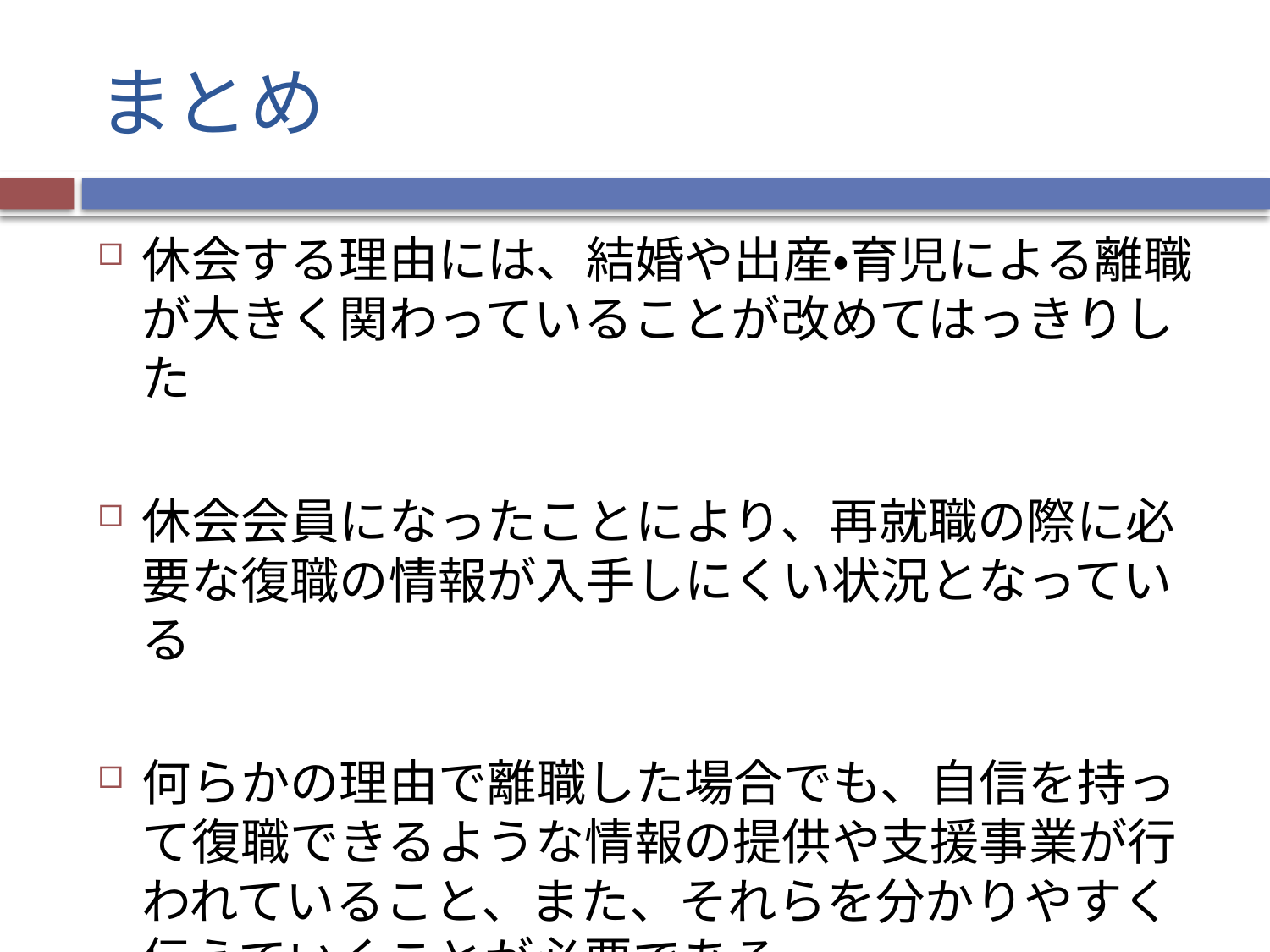

# まとめ
休会する理由には、結婚や出産・育児による離職が大きく関わっていることが改めてはっきりした

休会会員になったことにより、再就職の際に必要な復職の情報が入手しにくい状況となっている

何らかの理由で離職した場合でも、自信を持って復職できるような情報の提供や支援事業が行われていること、また、それらを分かりやすく伝えていくことが必要である